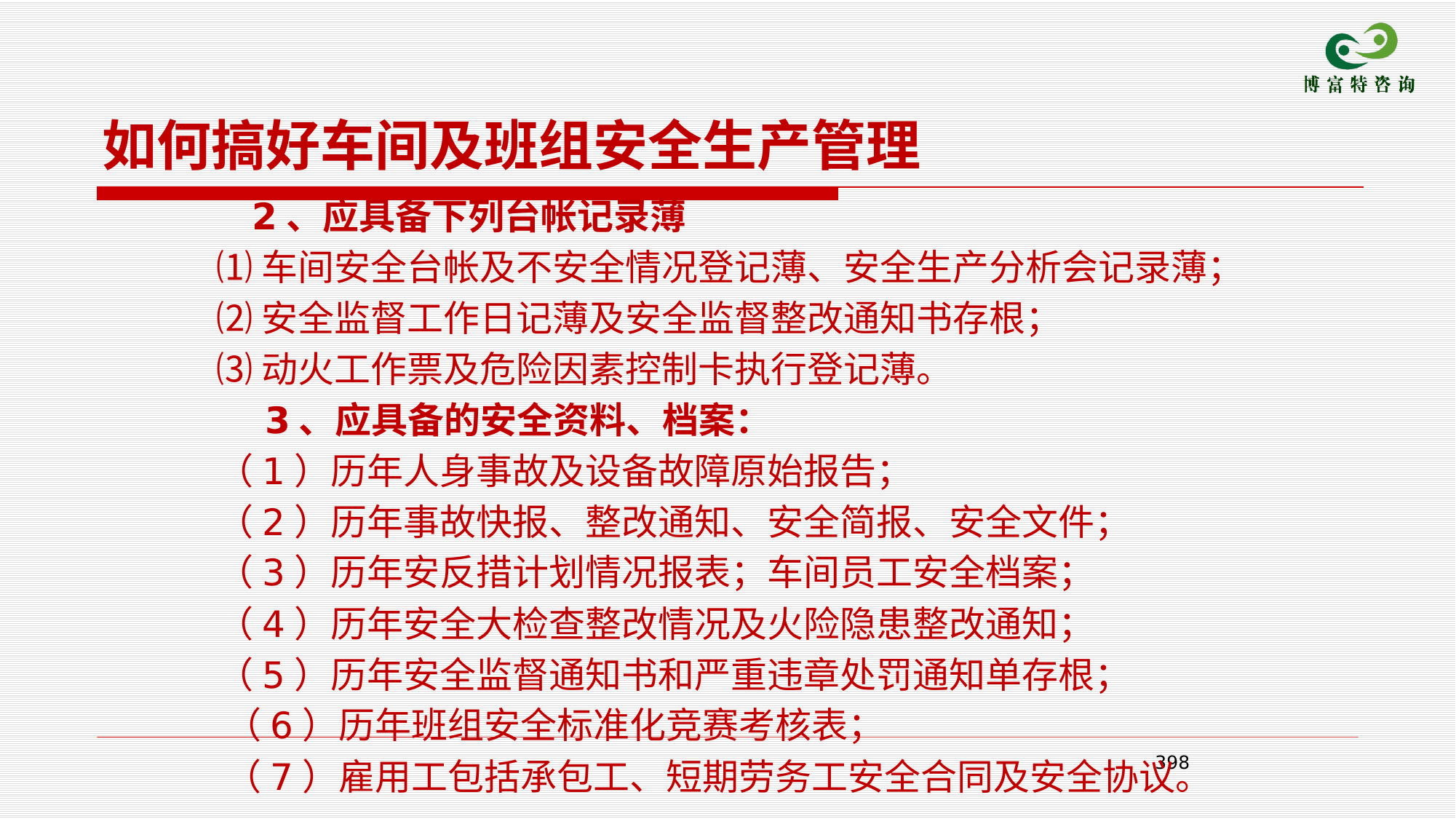

如何搞好车间及班组安全生产管理
      2、应具备下列台帐记录薄
     ⑴车间安全台帐及不安全情况登记薄、安全生产分析会记录薄；
     ⑵安全监督工作日记薄及安全监督整改通知书存根；
     ⑶动火工作票及危险因素控制卡执行登记薄。
       3、应具备的安全资料、档案：
    （1）历年人身事故及设备故障原始报告；
    （2）历年事故快报、整改通知、安全简报、安全文件；
    （3）历年安反措计划情况报表；车间员工安全档案；
    （4）历年安全大检查整改情况及火险隐患整改通知；
    （5）历年安全监督通知书和严重违章处罚通知单存根；
     （6）历年班组安全标准化竞赛考核表；
     （7）雇用工包括承包工、短期劳务工安全合同及安全协议。

398